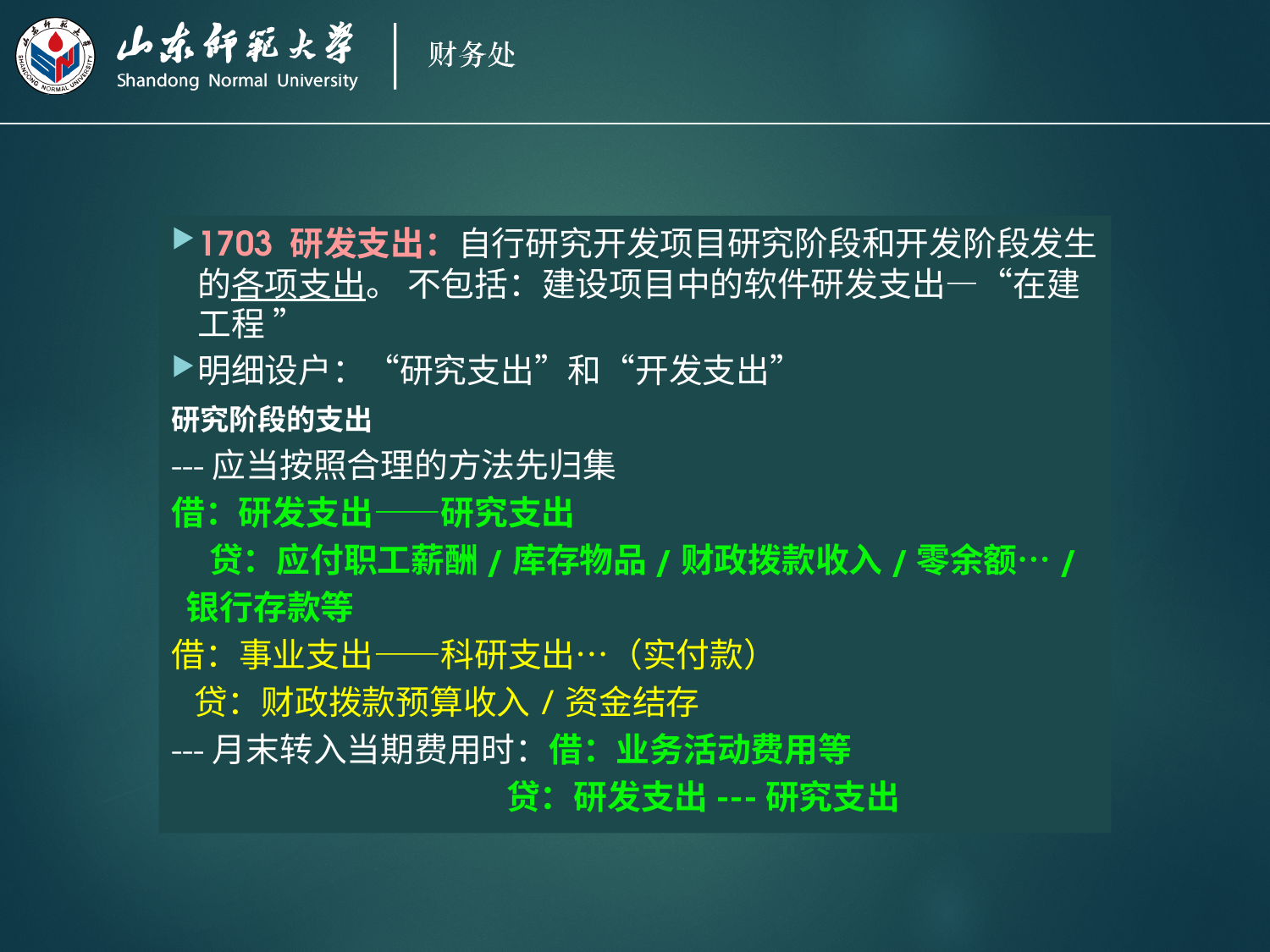

1703 研发支出：自行研究开发项目研究阶段和开发阶段发生的各项支出。 不包括：建设项目中的软件研发支出—“在建工程 ”
明细设户：“研究支出”和“开发支出”
研究阶段的支出
---应当按照合理的方法先归集
借：研发支出——研究支出
    贷：应付职工薪酬/库存物品/财政拨款收入/零余额…/
 银行存款等
借：事业支出——科研支出…（实付款）
  贷：财政拨款预算收入/资金结存
---月末转入当期费用时：借：业务活动费用等
                                           贷：研发支出---研究支出